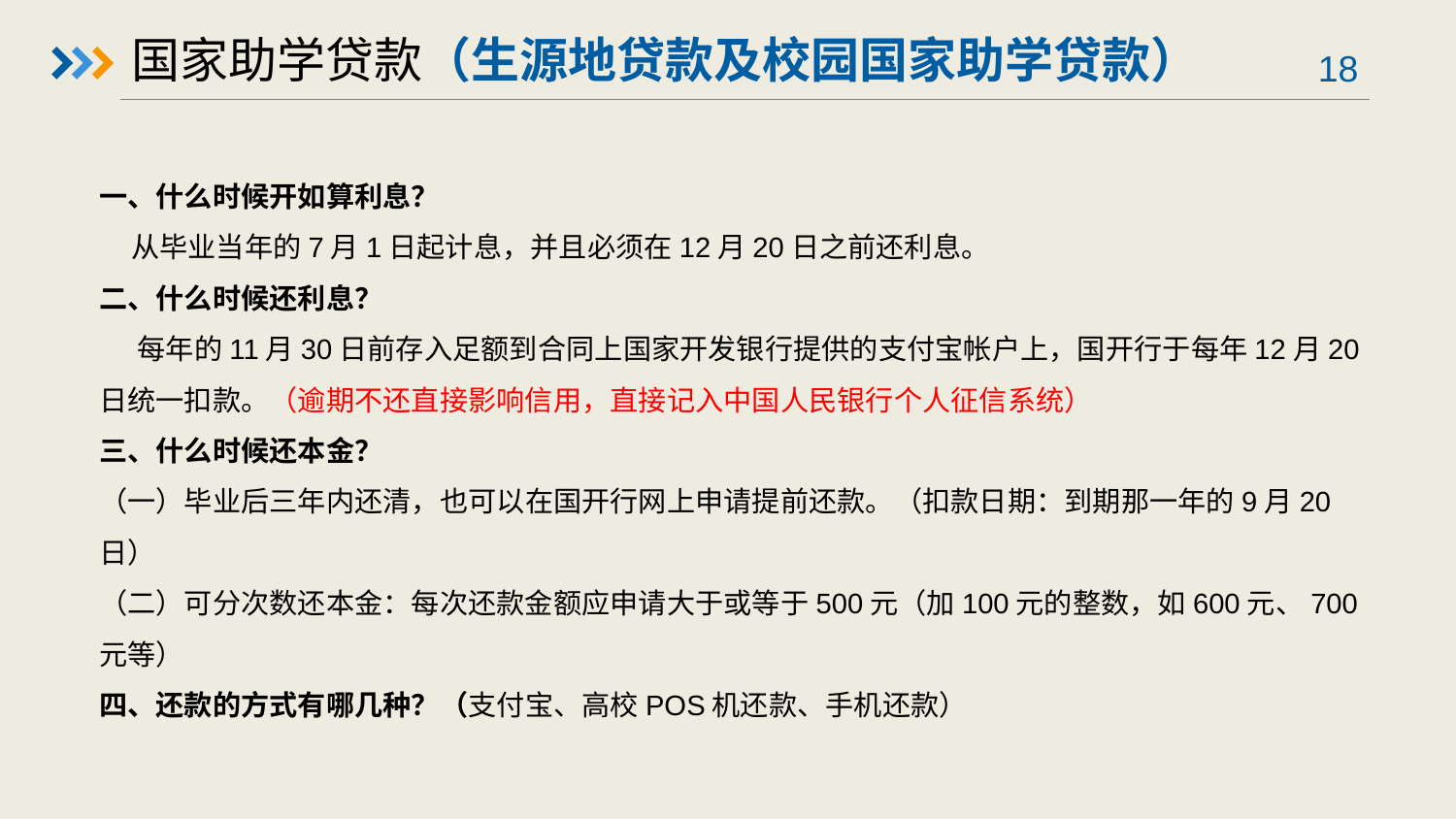

国家助学贷款（生源地贷款及校园国家助学贷款）
一、什么时候开如算利息？
    从毕业当年的7月1日起计息，并且必须在12月20日之前还利息。
二、什么时候还利息？
     每年的11月30日前存入足额到合同上国家开发银行提供的支付宝帐户上，国开行于每年12月20日统一扣款。（逾期不还直接影响信用，直接记入中国人民银行个人征信系统）
三、什么时候还本金？
（一）毕业后三年内还清，也可以在国开行网上申请提前还款。（扣款日期：到期那一年的9月20日）
（二）可分次数还本金：每次还款金额应申请大于或等于500元（加100元的整数，如600元、700元等）
四、还款的方式有哪几种？（支付宝、高校POS机还款、手机还款）